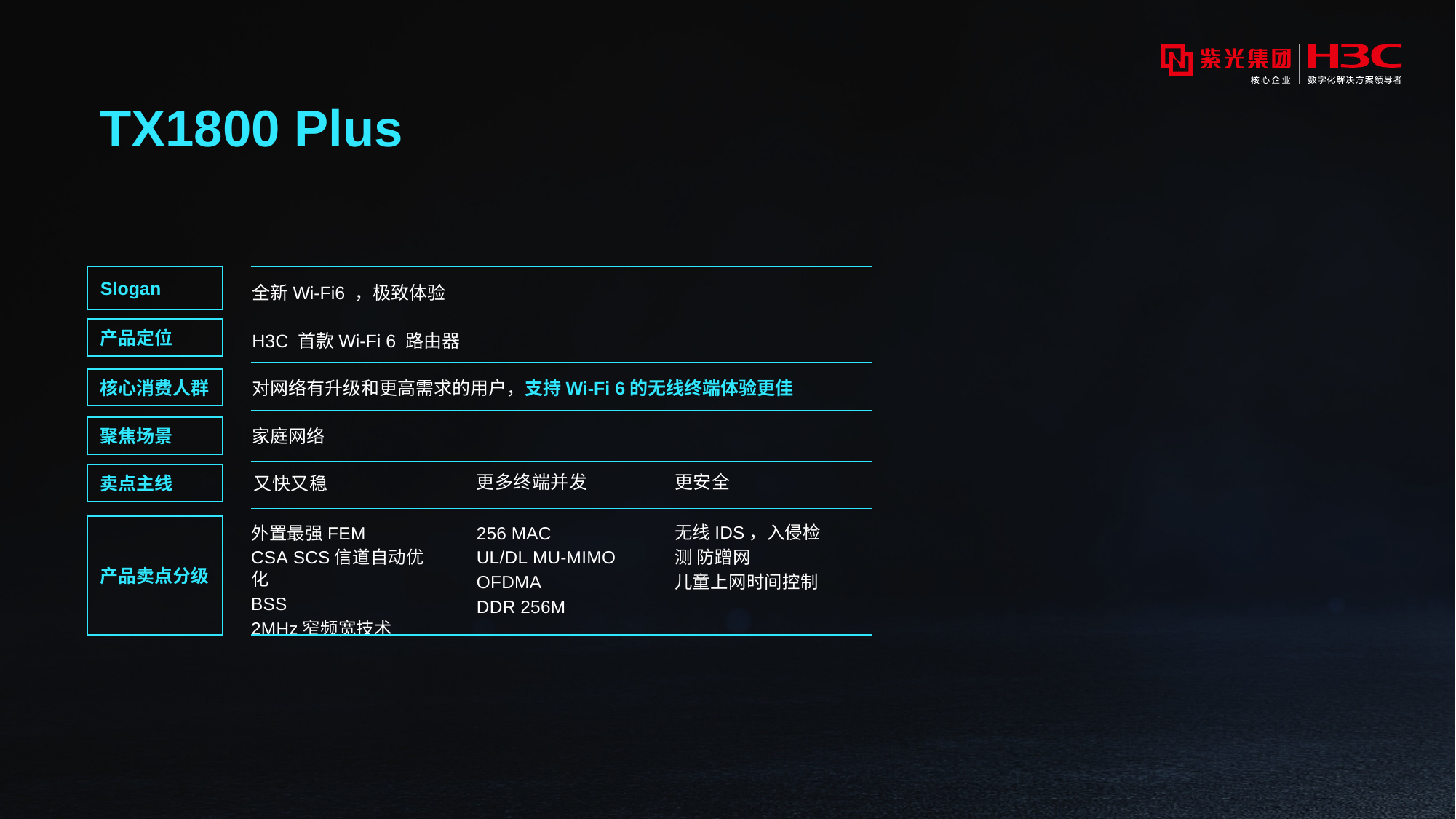

# TX1800 Plus
Slogan

全新Wi-Fi6 ，极致体验

产品定位
H3C 首款Wi-Fi 6 路由器

核心消费人群
对网络有升级和更高需求的用户，支持Wi-Fi 6的无线终端体验更佳

聚焦场景
家庭网络

卖点主线
又快又稳
更多终端并发
更安全

产品卖点分级
外置最强FEM
CSA SCS信道自动优化
BSS
2MHz窄频宽技术
256 MAC
UL/DL MU-MIMO  OFDMA
DDR 256M
无线IDS，入侵检测 防蹭网
儿童上网时间控制